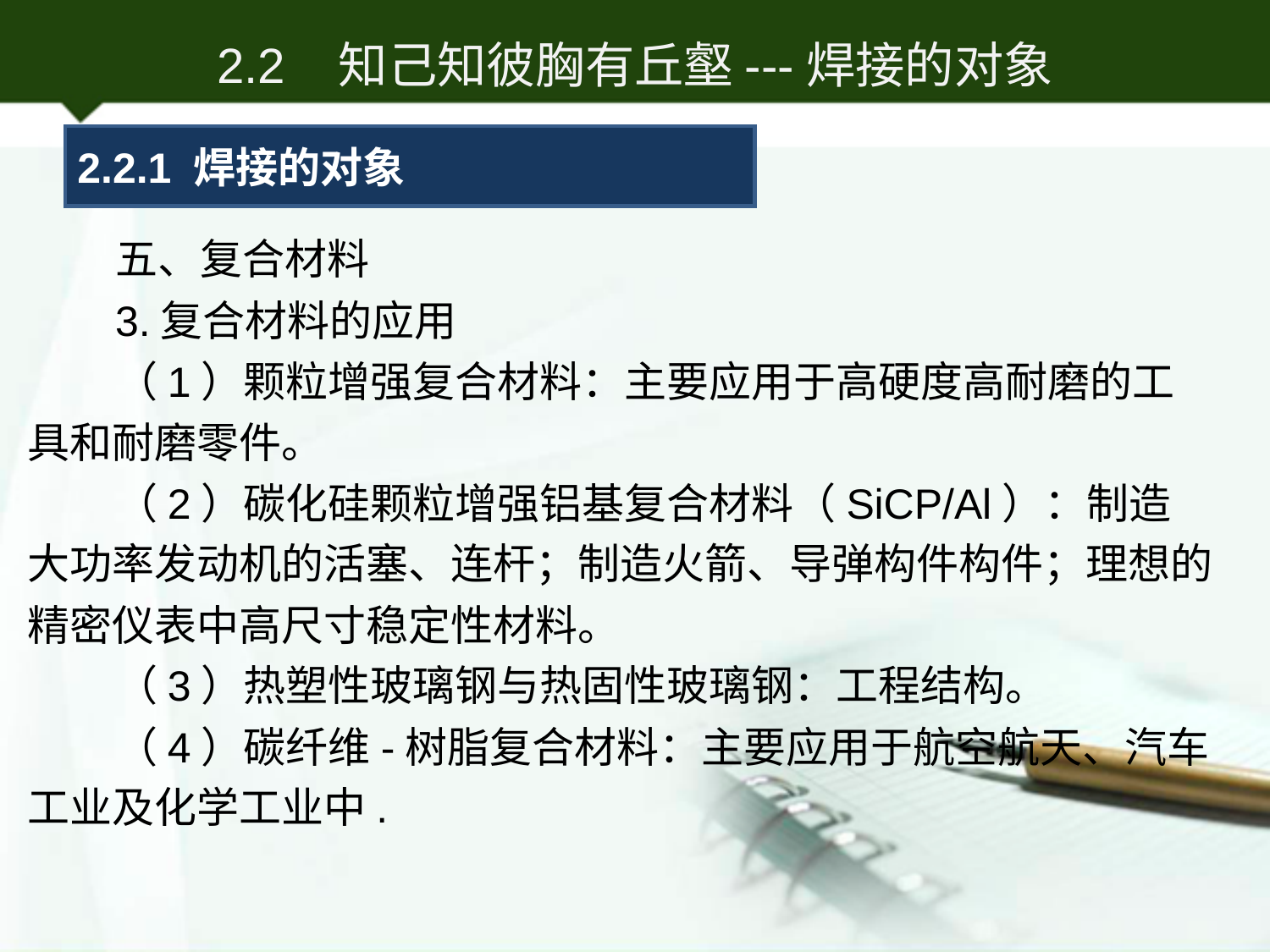

2.2   知己知彼胸有丘壑---焊接的对象
2.2.1 焊接的对象
五、复合材料
3.复合材料的应用
（1）颗粒增强复合材料：主要应用于高硬度高耐磨的工具和耐磨零件。
（2）碳化硅颗粒增强铝基复合材料（SiCP/Al）：制造大功率发动机的活塞、连杆；制造火箭、导弹构件构件；理想的精密仪表中高尺寸稳定性材料。
（3）热塑性玻璃钢与热固性玻璃钢：工程结构。
（4）碳纤维-树脂复合材料：主要应用于航空航天、汽车工业及化学工业中.